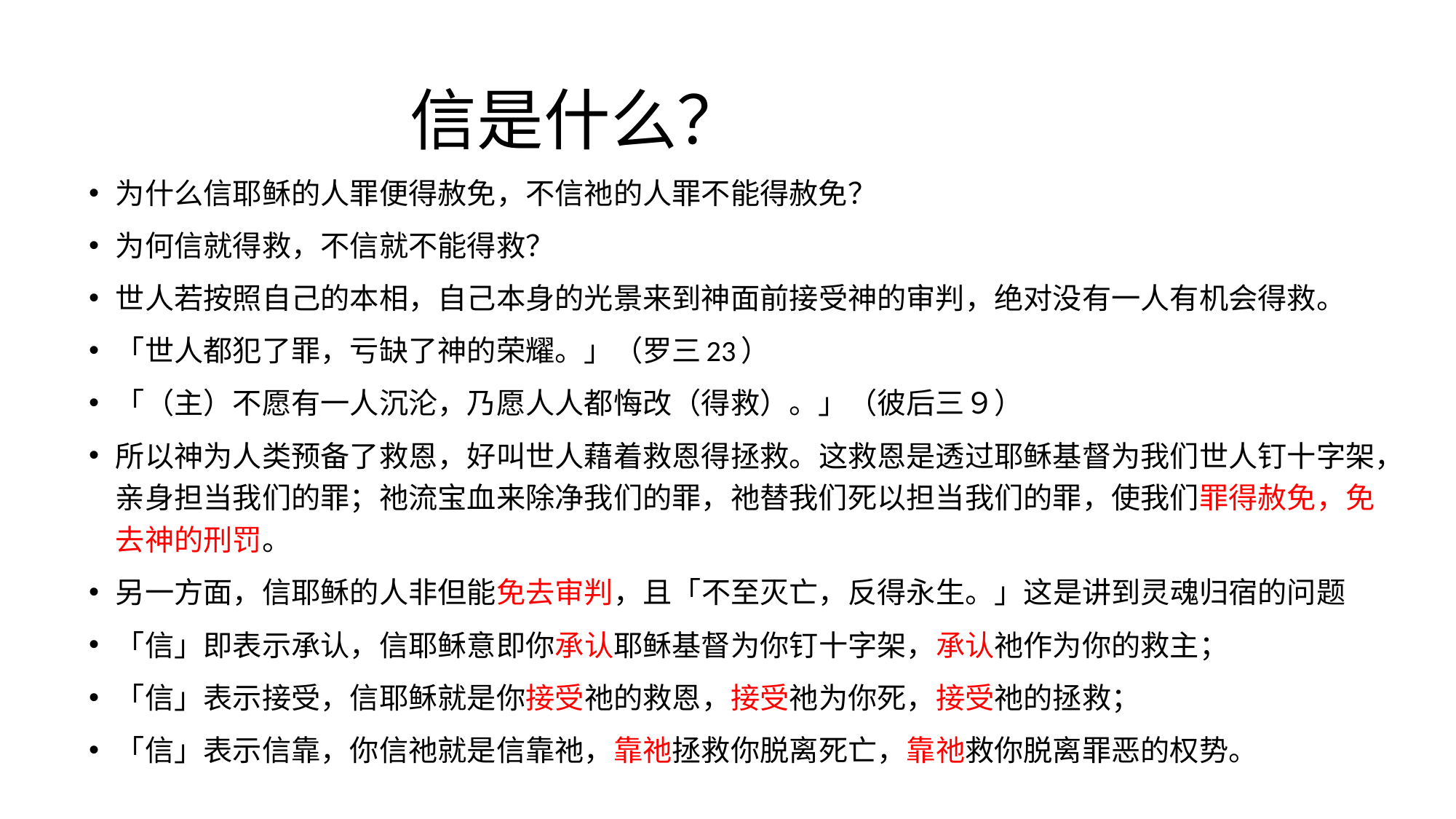

# 信是什么？
为什么信耶稣的人罪便得赦免，不信祂的人罪不能得赦免？
为何信就得救，不信就不能得救？
世人若按照自己的本相，自己本身的光景来到神面前接受神的审判，绝对没有一人有机会得救。
「世人都犯了罪，亏缺了神的荣耀。」（罗三23）
「（主）不愿有一人沉沦，乃愿人人都悔改（得救）。」（彼后三９）
所以神为人类预备了救恩，好叫世人藉着救恩得拯救。这救恩是透过耶稣基督为我们世人钉十字架，亲身担当我们的罪；祂流宝血来除净我们的罪，祂替我们死以担当我们的罪，使我们罪得赦免，免去神的刑罚。
另一方面，信耶稣的人非但能免去审判，且「不至灭亡，反得永生。」这是讲到灵魂归宿的问题
「信」即表示承认，信耶稣意即你承认耶稣基督为你钉十字架，承认祂作为你的救主；
「信」表示接受，信耶稣就是你接受祂的救恩，接受祂为你死，接受祂的拯救；
「信」表示信靠，你信祂就是信靠祂，靠祂拯救你脱离死亡，靠祂救你脱离罪恶的权势。